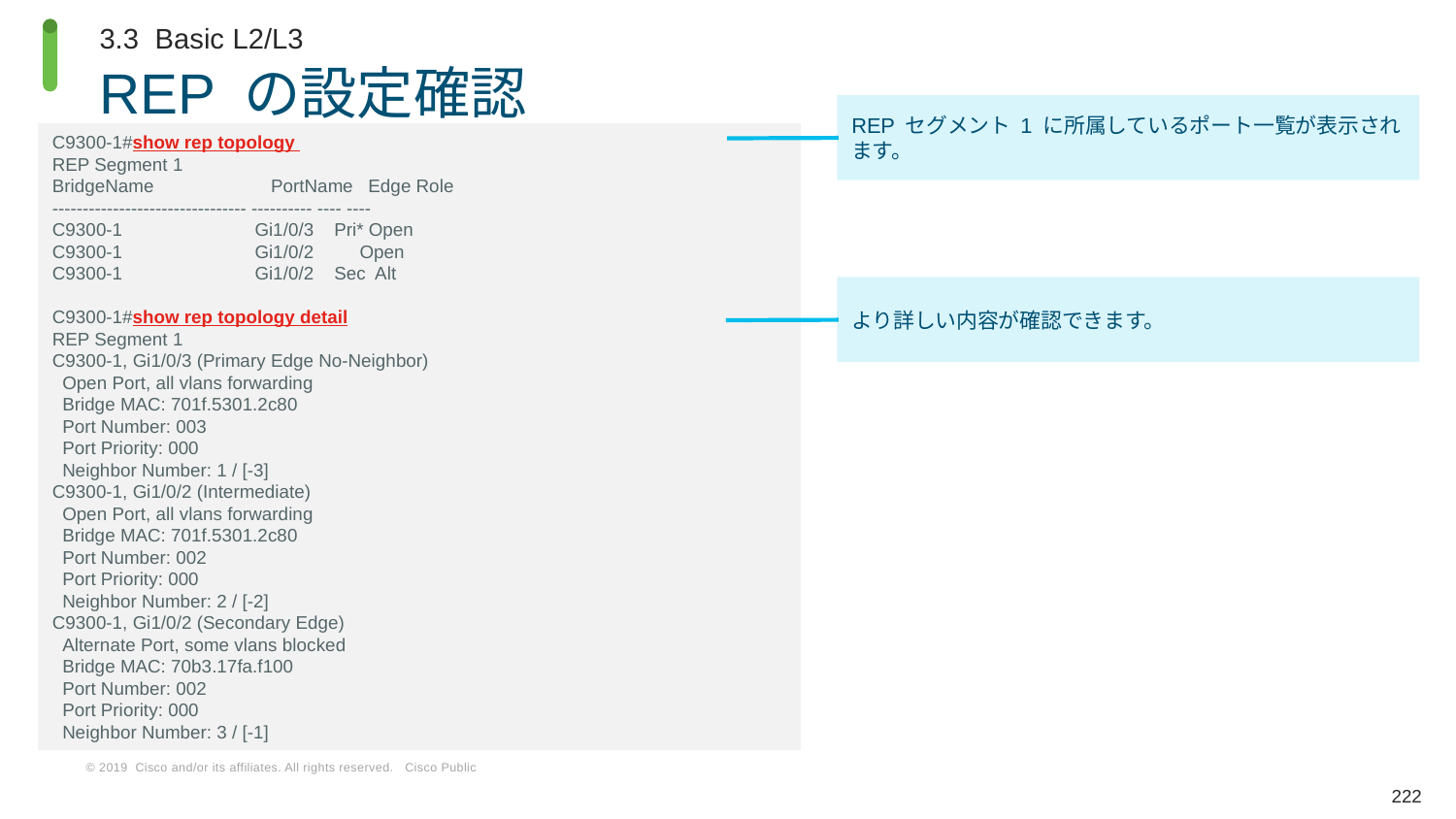

3.3  Basic L2/L3
# REP の設定確認
REP セグメント 1 に所属しているポート一覧が表示されます。
C9300-1#show rep topology
REP Segment 1
BridgeName                       PortName   Edge Role
-------------------------------- ---------- ---- ----
C9300-1                          Gi1/0/3    Pri* Open
C9300-1                          Gi1/0/2         Open
C9300-1                          Gi1/0/2    Sec  Alt

C9300-1#show rep topology detail
REP Segment 1
C9300-1, Gi1/0/3 (Primary Edge No-Neighbor)
  Open Port, all vlans forwarding
  Bridge MAC: 701f.5301.2c80
  Port Number: 003
  Port Priority: 000
  Neighbor Number: 1 / [-3]
C9300-1, Gi1/0/2 (Intermediate)
  Open Port, all vlans forwarding
  Bridge MAC: 701f.5301.2c80
  Port Number: 002
  Port Priority: 000
  Neighbor Number: 2 / [-2]
C9300-1, Gi1/0/2 (Secondary Edge)
  Alternate Port, some vlans blocked
  Bridge MAC: 70b3.17fa.f100
  Port Number: 002
  Port Priority: 000
  Neighbor Number: 3 / [-1]
より詳しい内容が確認できます。
222